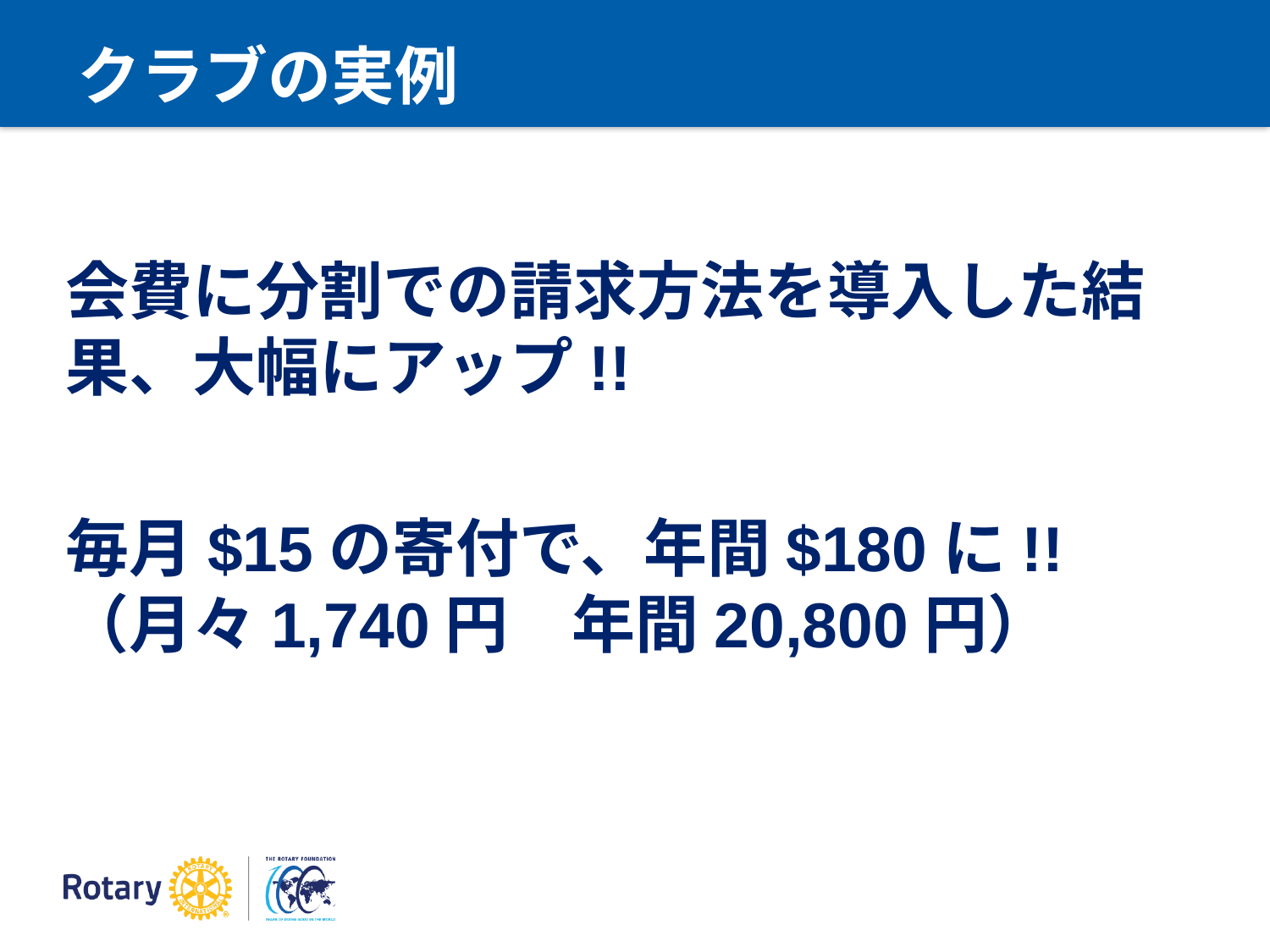

# クラブの実例
会費に分割での請求方法を導入した結果、大幅にアップ!!
毎月$15の寄付で、年間$180に!!
（月々1,740円　年間20,800円）